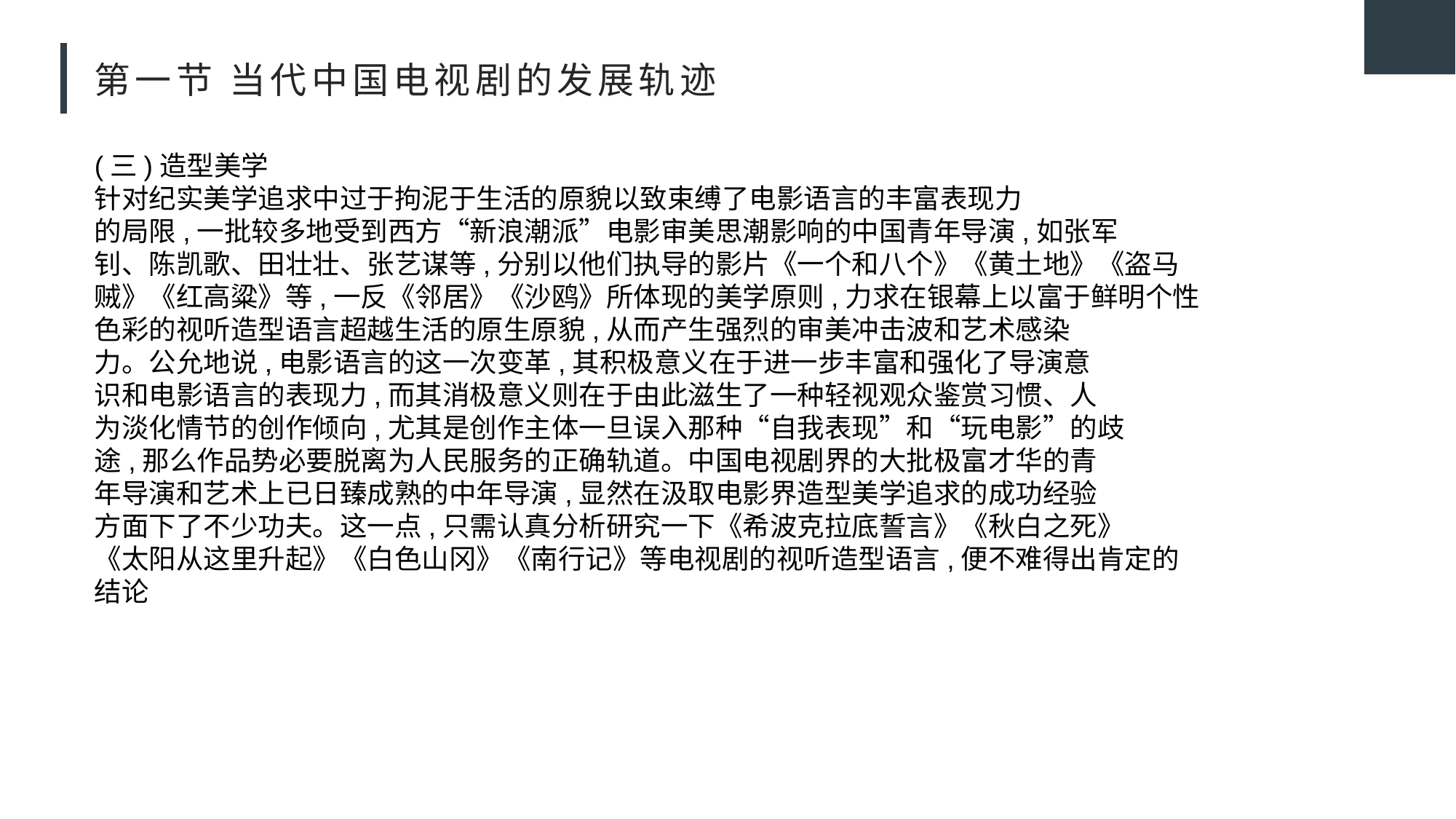

# 第一节 当代中国电视剧的发展轨迹
(三)造型美学
针对纪实美学追求中过于拘泥于生活的原貌以致束缚了电影语言的丰富表现力
的局限,一批较多地受到西方“新浪潮派”电影审美思潮影响的中国青年导演,如张军
钊、陈凯歌、田壮壮、张艺谋等,分别以他们执导的影片《一个和八个》《黄土地》《盗马
贼》《红高粱》等,一反《邻居》《沙鸥》所体现的美学原则,力求在银幕上以富于鲜明个性
色彩的视听造型语言超越生活的原生原貌,从而产生强烈的审美冲击波和艺术感染
力。公允地说,电影语言的这一次变革,其积极意义在于进一步丰富和强化了导演意
识和电影语言的表现力,而其消极意义则在于由此滋生了一种轻视观众鉴赏习惯、人
为淡化情节的创作倾向,尤其是创作主体一旦误入那种“自我表现”和“玩电影”的歧
途,那么作品势必要脱离为人民服务的正确轨道。中国电视剧界的大批极富才华的青
年导演和艺术上已日臻成熟的中年导演,显然在汲取电影界造型美学追求的成功经验
方面下了不少功夫。这一点,只需认真分析研究一下《希波克拉底誓言》《秋白之死》
《太阳从这里升起》《白色山冈》《南行记》等电视剧的视听造型语言,便不难得出肯定的
结论